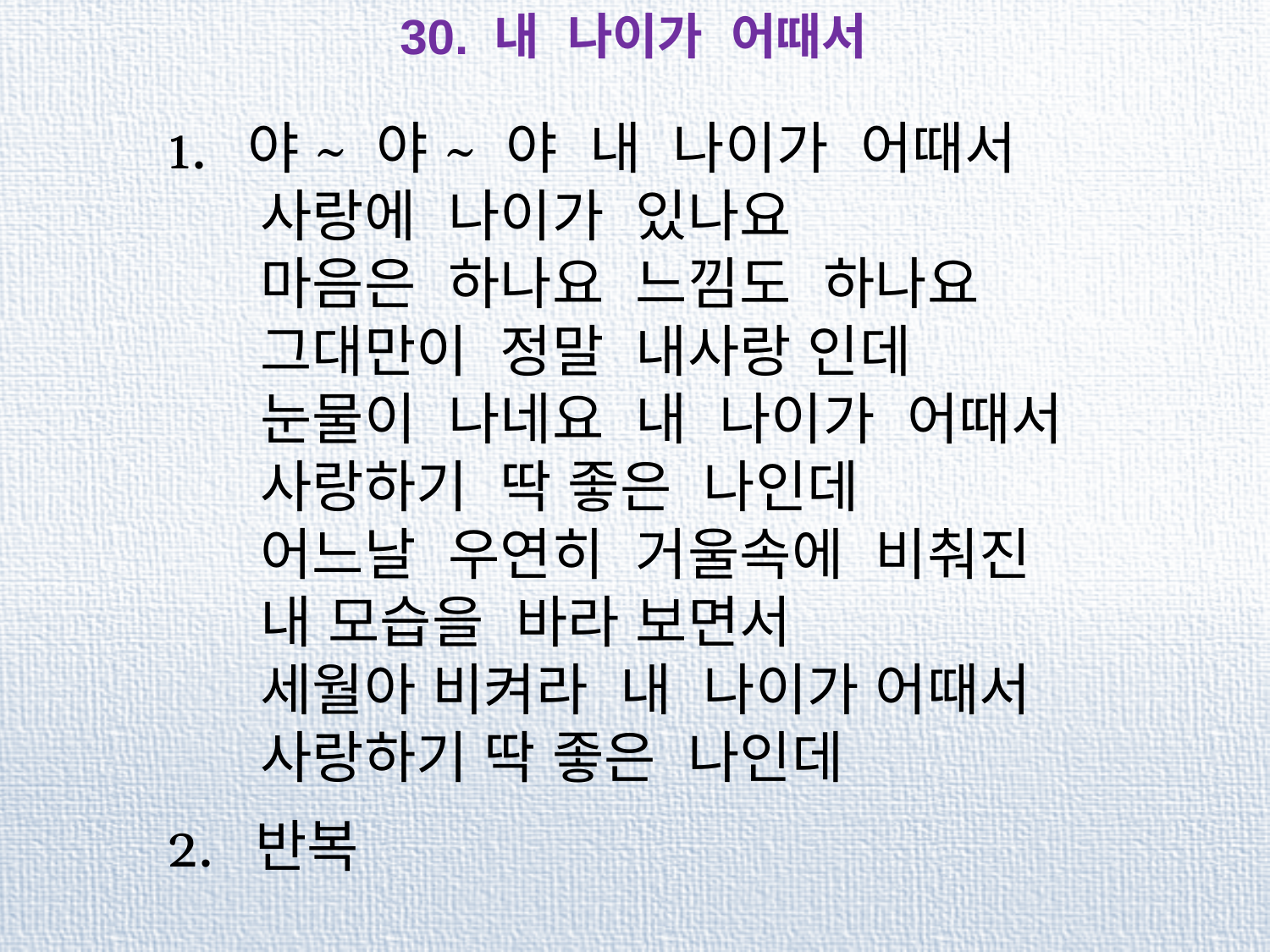

30. 내  나이가  어때서
1.  야~ 야~ 야  내  나이가  어때서
     사랑에  나이가  있나요
     마음은  하나요  느낌도  하나요
     그대만이  정말  내사랑 인데
     눈물이  나네요  내  나이가  어때서
     사랑하기  딱 좋은  나인데
     어느날  우연히  거울속에  비춰진
     내 모습을  바라 보면서
     세월아 비켜라  내  나이가 어때서
     사랑하기 딱 좋은  나인데

2.  반복